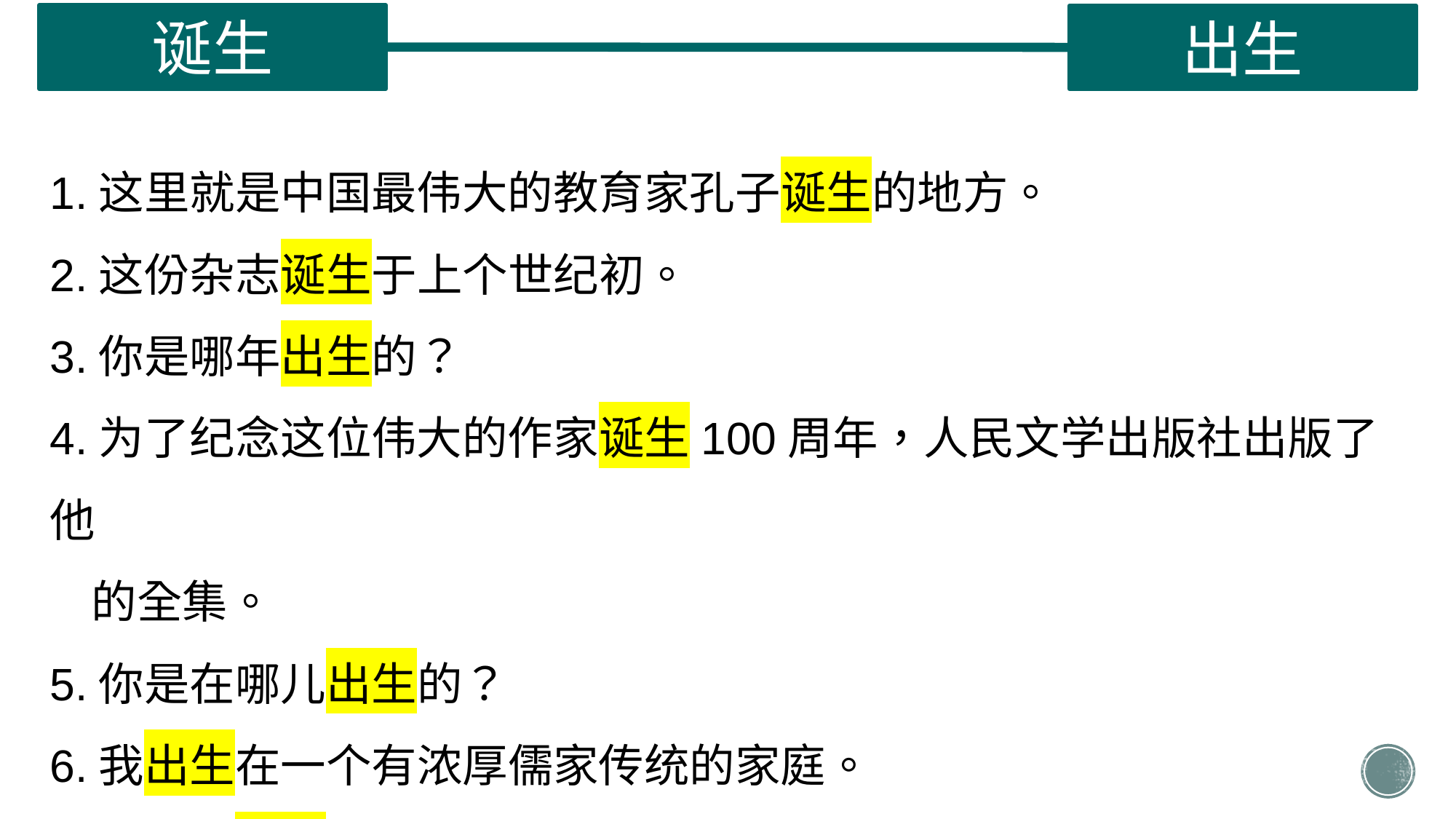

诞生
出生
1.这里就是中国最伟大的教育家孔子诞生的地方。
2.这份杂志诞生于上个世纪初。
3.你是哪年出生的？
4.为了纪念这位伟大的作家诞生100周年，人民文学出版社出版了他
   的全集。
5.你是在哪儿出生的？
6.我出生在一个有浓厚儒家传统的家庭。
7.联合国诞生于1945年。
|  |
| --- |